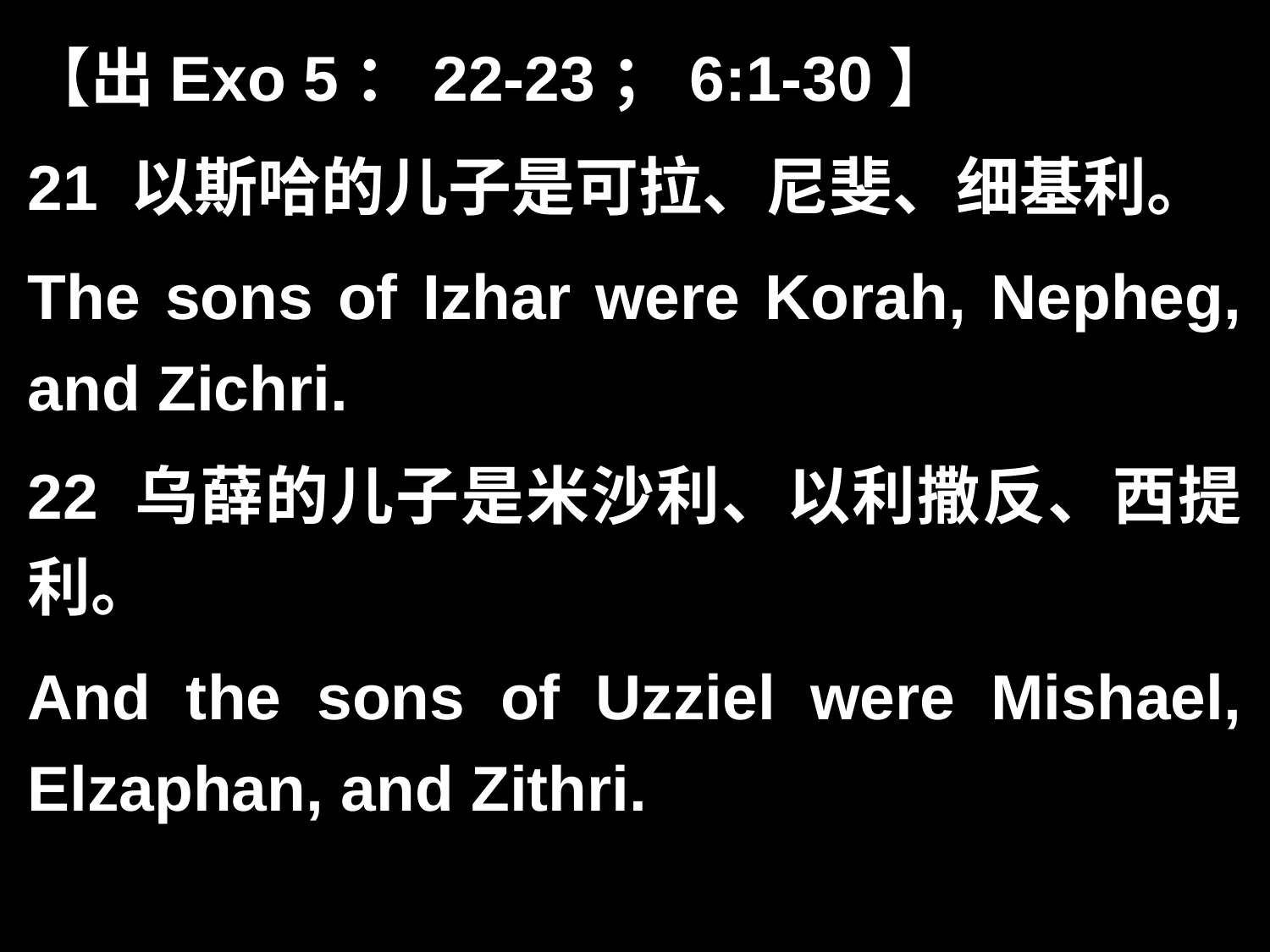

【出Exo 5：22-23；6:1-30】
21 以斯哈的儿子是可拉、尼斐、细基利。
The sons of Izhar were Korah, Nepheg, and Zichri.
22 乌薛的儿子是米沙利、以利撒反、西提利。
And the sons of Uzziel were Mishael, Elzaphan, and Zithri.